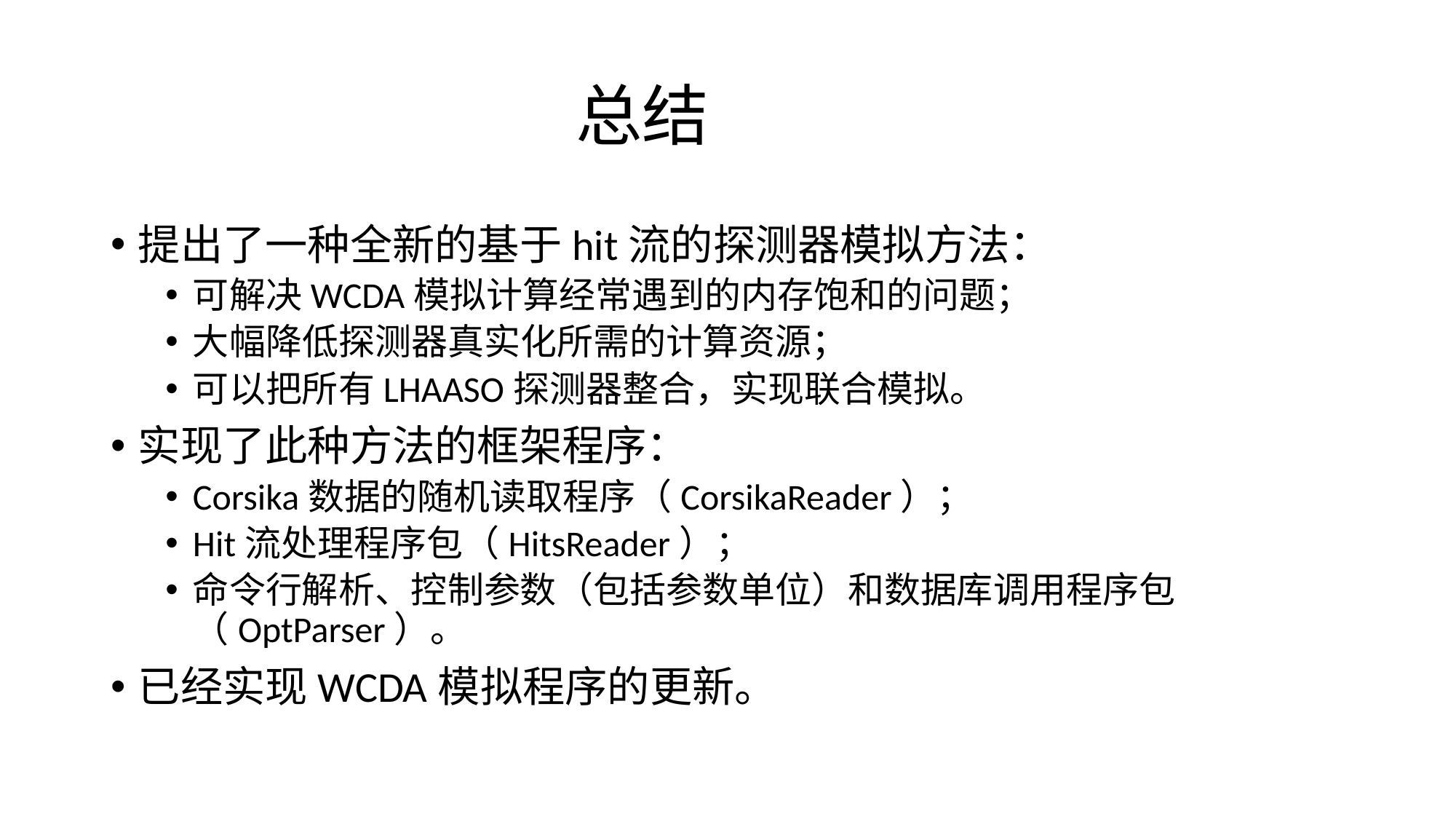

# 总结
提出了一种全新的基于hit流的探测器模拟方法：
可解决WCDA模拟计算经常遇到的内存饱和的问题；
大幅降低探测器真实化所需的计算资源；
可以把所有LHAASO探测器整合，实现联合模拟。
实现了此种方法的框架程序：
Corsika数据的随机读取程序（CorsikaReader）；
Hit流处理程序包（HitsReader）；
命令行解析、控制参数（包括参数单位）和数据库调用程序包（OptParser）。
已经实现WCDA模拟程序的更新。